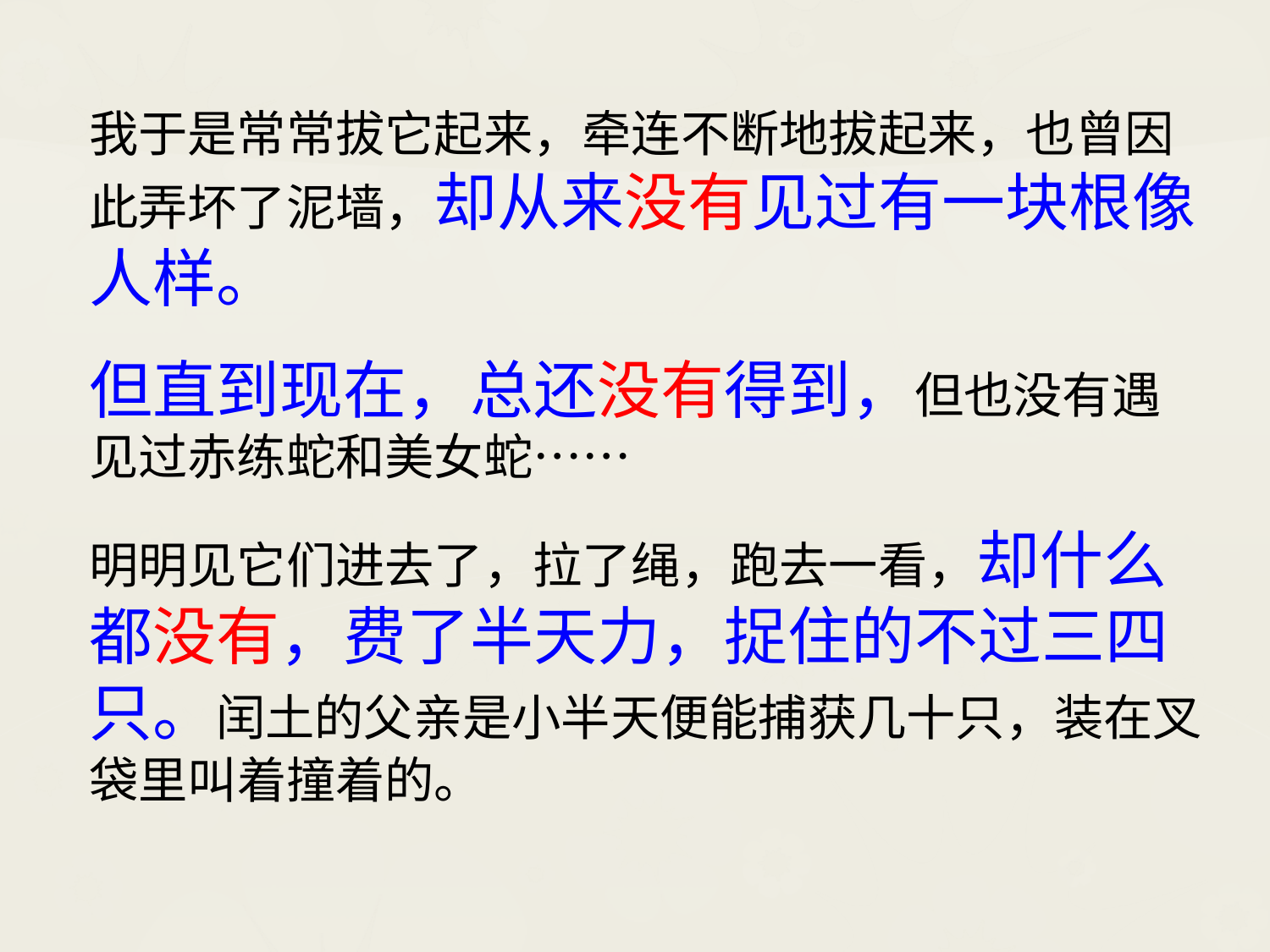

我于是常常拔它起来，牵连不断地拔起来，也曾因此弄坏了泥墙，却从来没有见过有一块根像人样。
但直到现在，总还没有得到，但也没有遇见过赤练蛇和美女蛇……
明明见它们进去了，拉了绳，跑去一看，却什么都没有，费了半天力，捉住的不过三四只。闰土的父亲是小半天便能捕获几十只，装在叉袋里叫着撞着的。